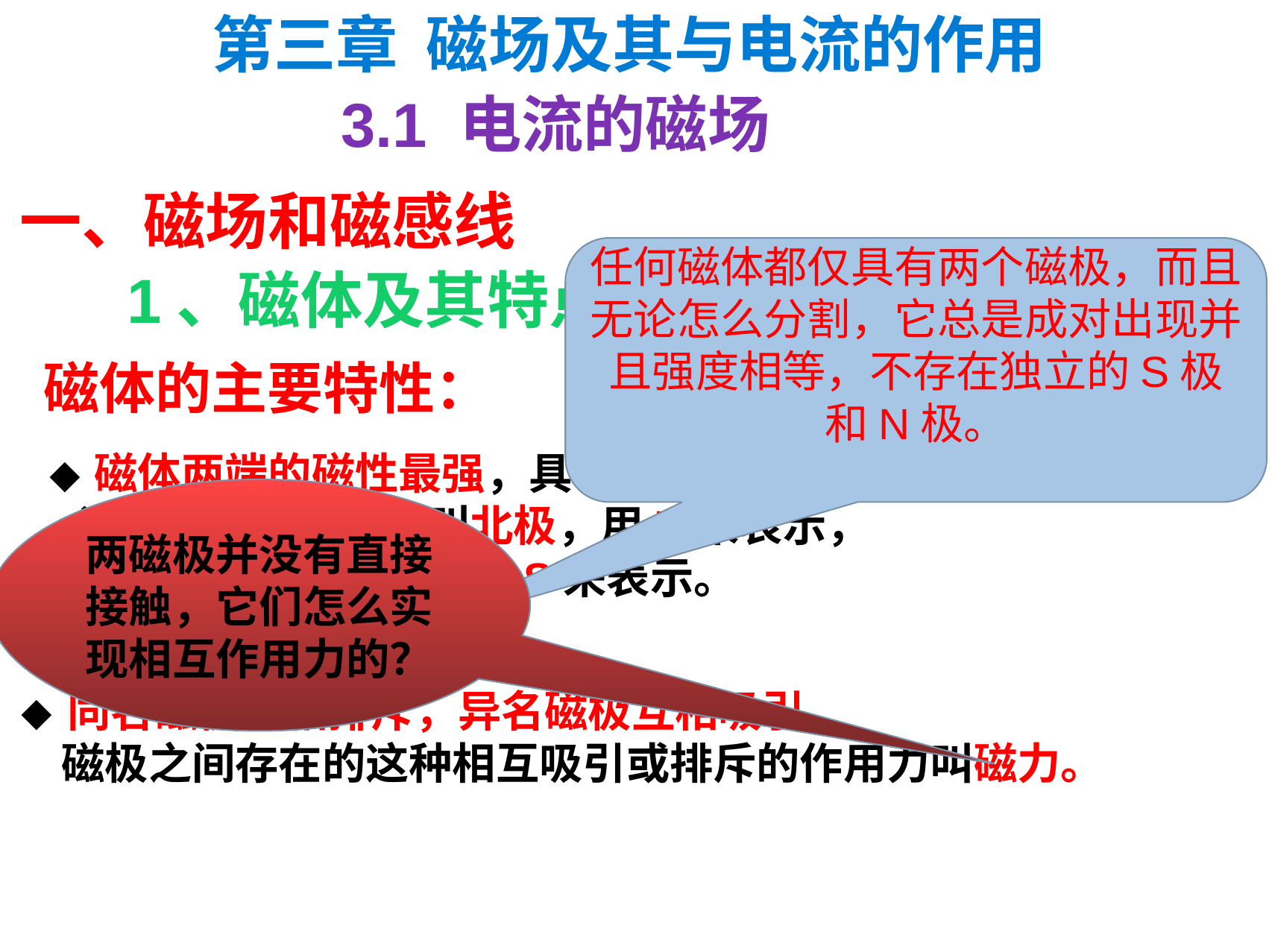

第三章  磁场及其与电流的作用

3.1 电流的磁场
一、磁场和磁感线
任何磁体都仅具有两个磁极，而且无论怎么分割，它总是成对出现并且强度相等，不存在独立的S极和N极。

1、磁体及其特点
磁体的主要特性：
◆ 磁体两端的磁性最强，具有指向南北极的特性。
  通常把指北的一端叫北极，用N来表示，
  指南的一端叫南极，用S来表示。
  该两端统称为磁极。
两磁极并没有直接接触，它们怎么实现相互作用力的？
◆ 同名磁极互相排斥，异名磁极互相吸引。
   磁极之间存在的这种相互吸引或排斥的作用力叫磁力。